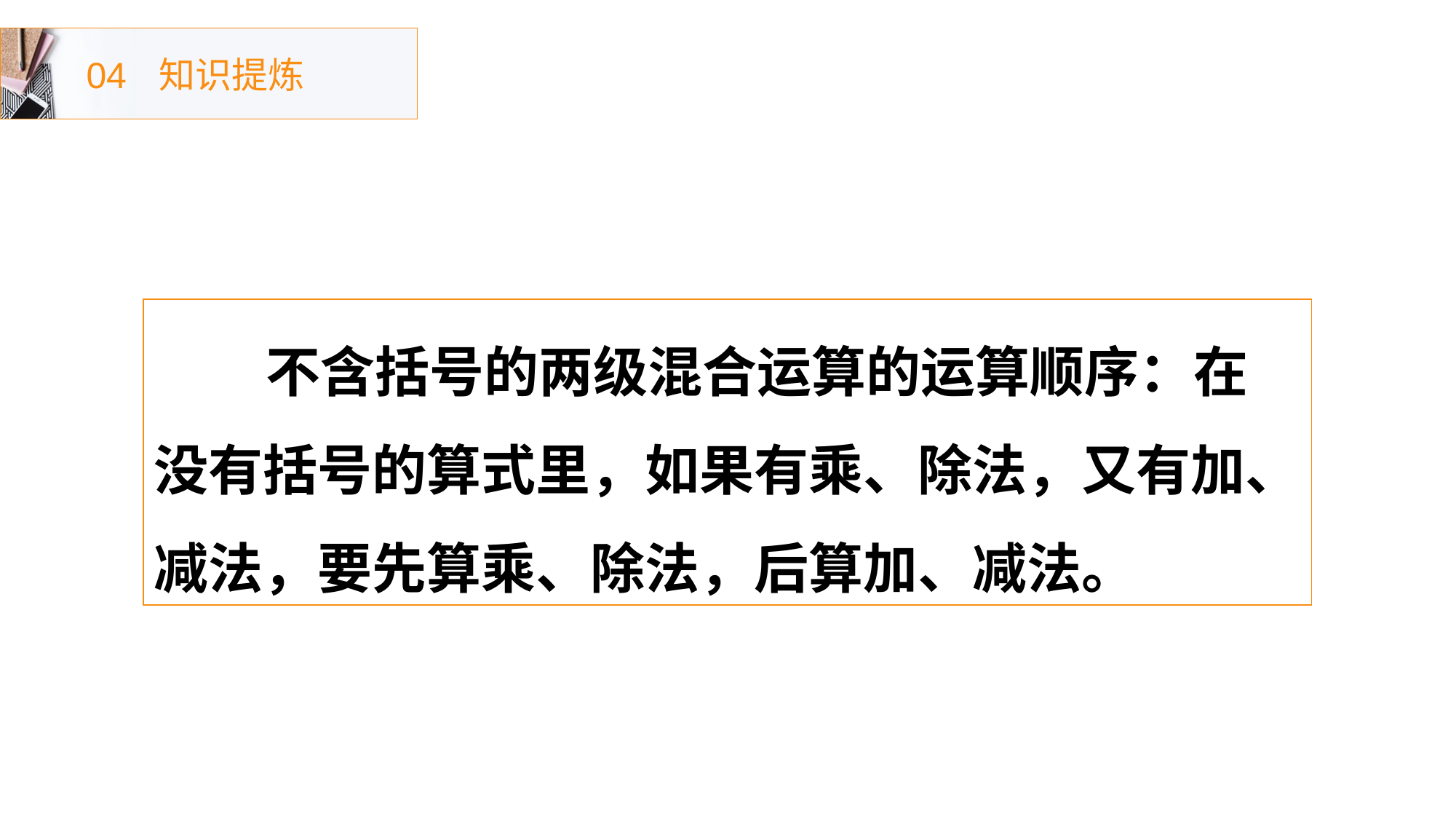

04
知识提炼
        不含括号的两级混合运算的运算顺序：在没有括号的算式里，如果有乘、除法，又有加、减法，要先算乘、除法，后算加、减法。